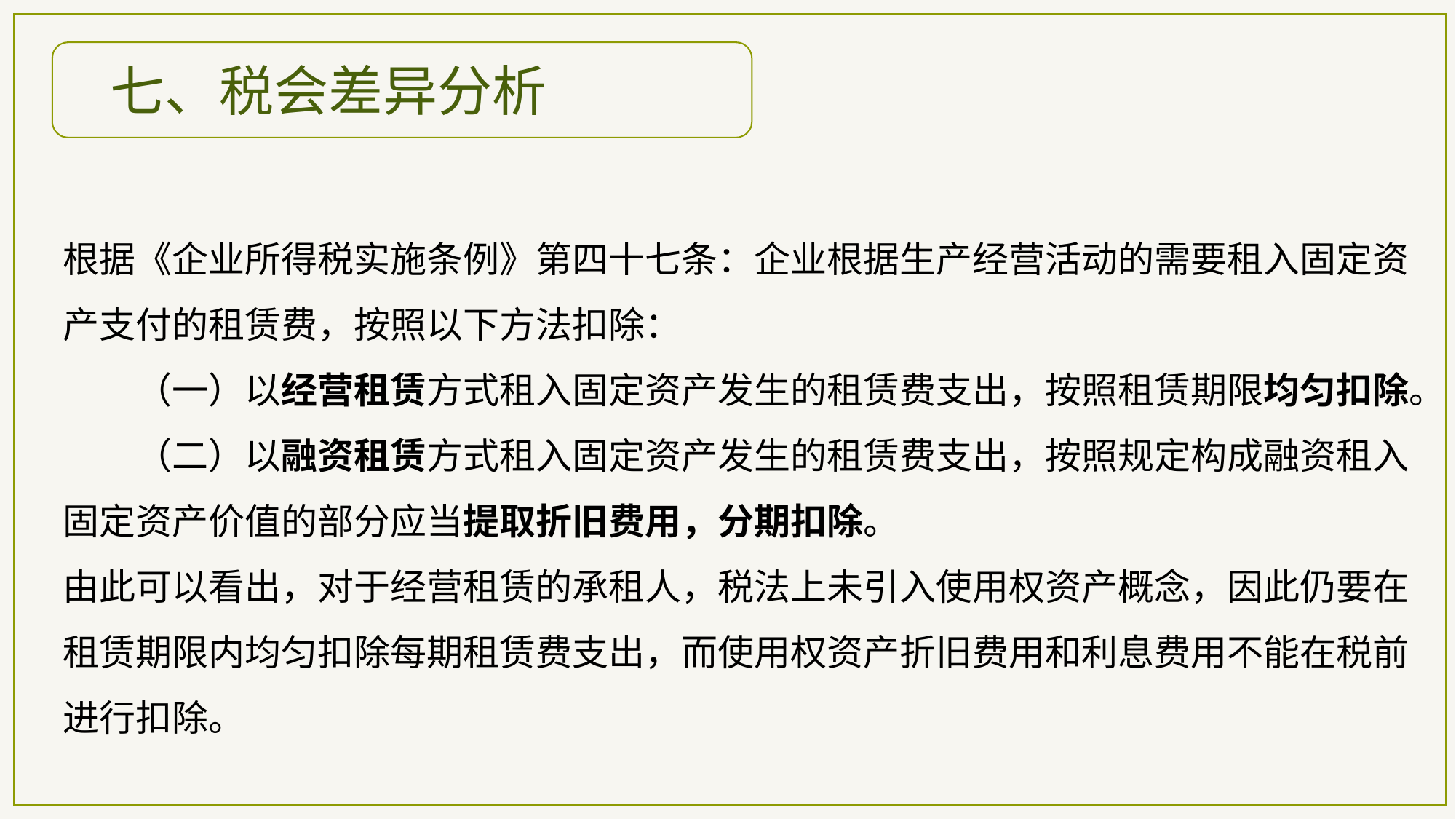

七、税会差异分析
根据《企业所得税实施条例》第四十七条：企业根据生产经营活动的需要租入固定资产支付的租赁费，按照以下方法扣除：
　　（一）以经营租赁方式租入固定资产发生的租赁费支出，按照租赁期限均匀扣除。
　　（二）以融资租赁方式租入固定资产发生的租赁费支出，按照规定构成融资租入固定资产价值的部分应当提取折旧费用，分期扣除。
由此可以看出，对于经营租赁的承租人，税法上未引入使用权资产概念，因此仍要在租赁期限内均匀扣除每期租赁费支出，而使用权资产折旧费用和利息费用不能在税前进行扣除。